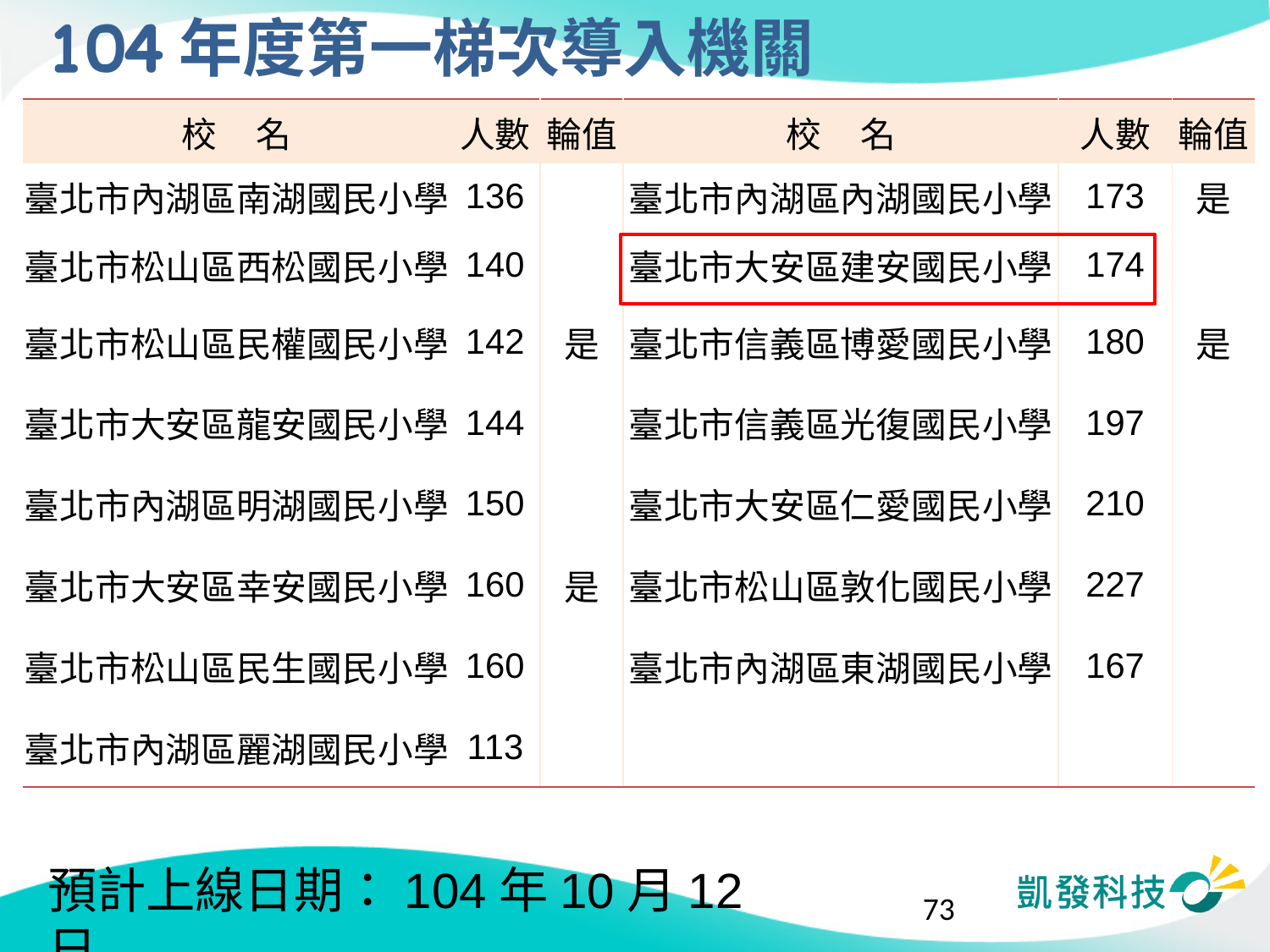

# 104年度第一梯次導入機關
| 校 名 | 人數 | 輪值 | 校 名 | 人數 | 輪值 |
| --- | --- | --- | --- | --- | --- |
| 臺北市內湖區南湖國民小學 | 136 |  | 臺北市內湖區內湖國民小學 | 173 | 是 |
| 臺北市松山區西松國民小學 | 140 |  | 臺北市大安區建安國民小學 | 174 |  |
| 臺北市松山區民權國民小學 | 142 | 是 | 臺北市信義區博愛國民小學 | 180 | 是 |
| 臺北市大安區龍安國民小學 | 144 |  | 臺北市信義區光復國民小學 | 197 |  |
| 臺北市內湖區明湖國民小學 | 150 |  | 臺北市大安區仁愛國民小學 | 210 |  |
| 臺北市大安區幸安國民小學 | 160 | 是 | 臺北市松山區敦化國民小學 | 227 |  |
| 臺北市松山區民生國民小學 | 160 |  | 臺北市內湖區東湖國民小學 | 167 |  |
| 臺北市內湖區麗湖國民小學 | 113 |  |  |  |  |

預計上線日期：104年10月12日
73